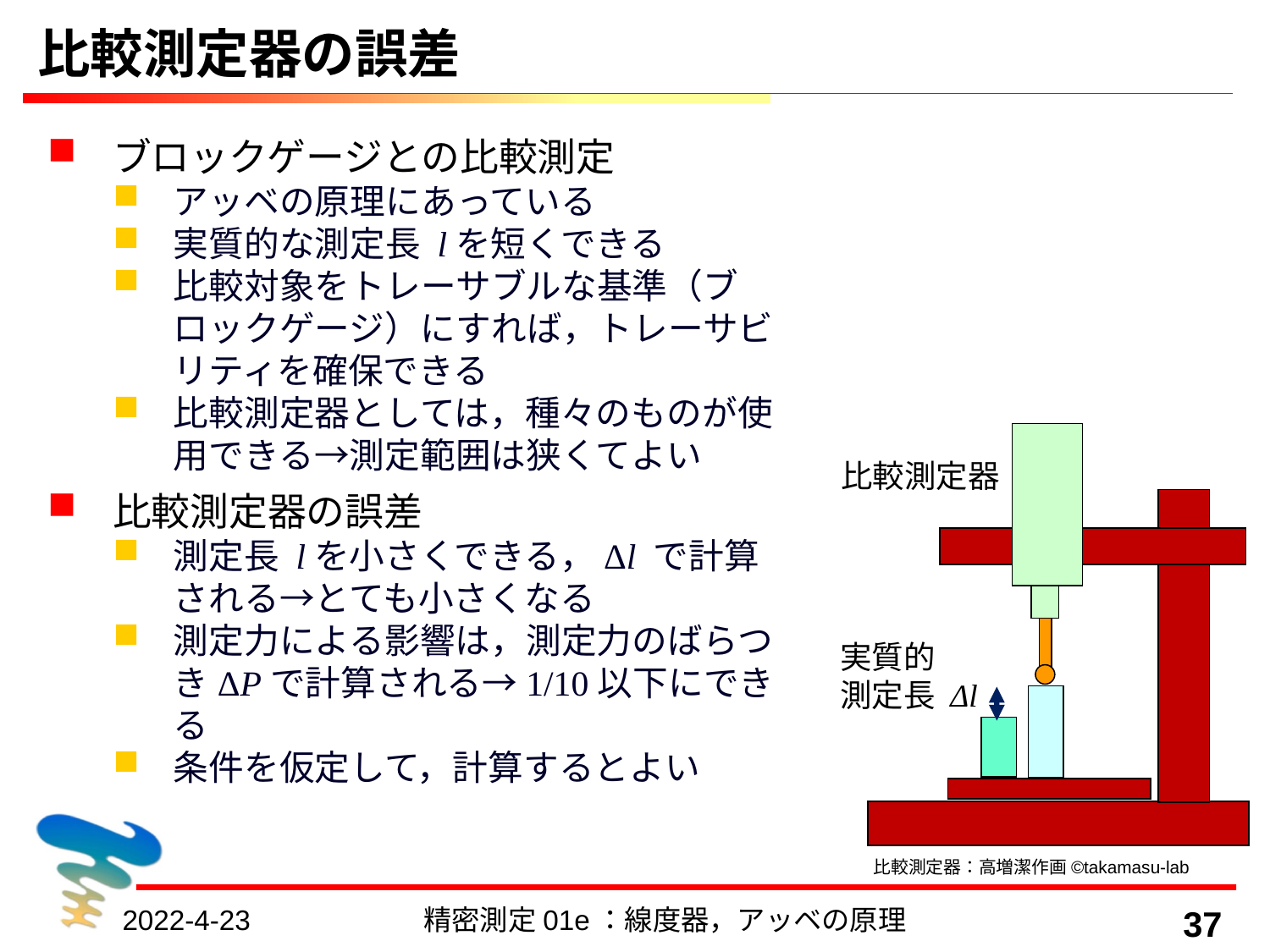

# 比較測定器の誤差
ブロックゲージとの比較測定
アッベの原理にあっている
実質的な測定長 lを短くできる
比較対象をトレーサブルな基準（ブロックゲージ）にすれば，トレーサビリティを確保できる
比較測定器としては，種々のものが使用できる→測定範囲は狭くてよい
比較測定器の誤差
測定長 lを小さくできる，Δl で計算される→とても小さくなる
測定力による影響は，測定力のばらつきΔPで計算される→1/10以下にできる
条件を仮定して，計算するとよい

比較測定器

実質的
測定長 Δl

比較測定器：高増潔作画©takamasu-lab
2022-4-23
精密測定01e：線度器，アッベの原理
37